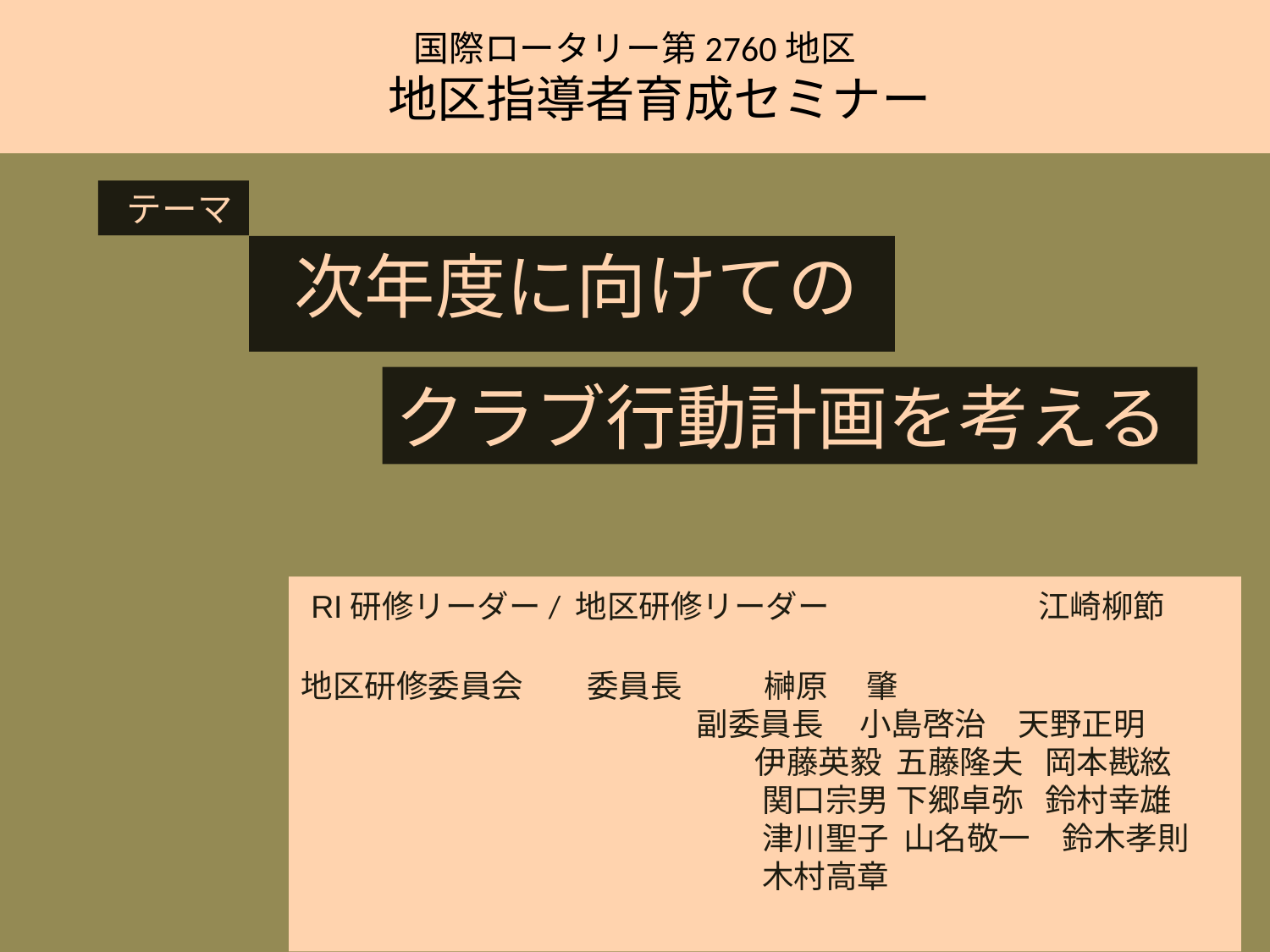

# 国際ロータリー第2760地区 　地区指導者育成セミナー
 テーマ
 次年度に向けての

クラブ行動計画を考える
 RI研修リーダー/ 地区研修リーダー　　　 　　      江崎柳節
地区研修委員会　　委員長　       榊原　 肇
　　　　　　　　　　　　  副委員長     小島啓治　天野正明
                                                              伊藤英毅  五藤隆夫   岡本戡絃
                                                               関口宗男 下郷卓弥   鈴村幸雄
                                                               津川聖子  山名敬一　鈴木孝則
                                                               木村高章